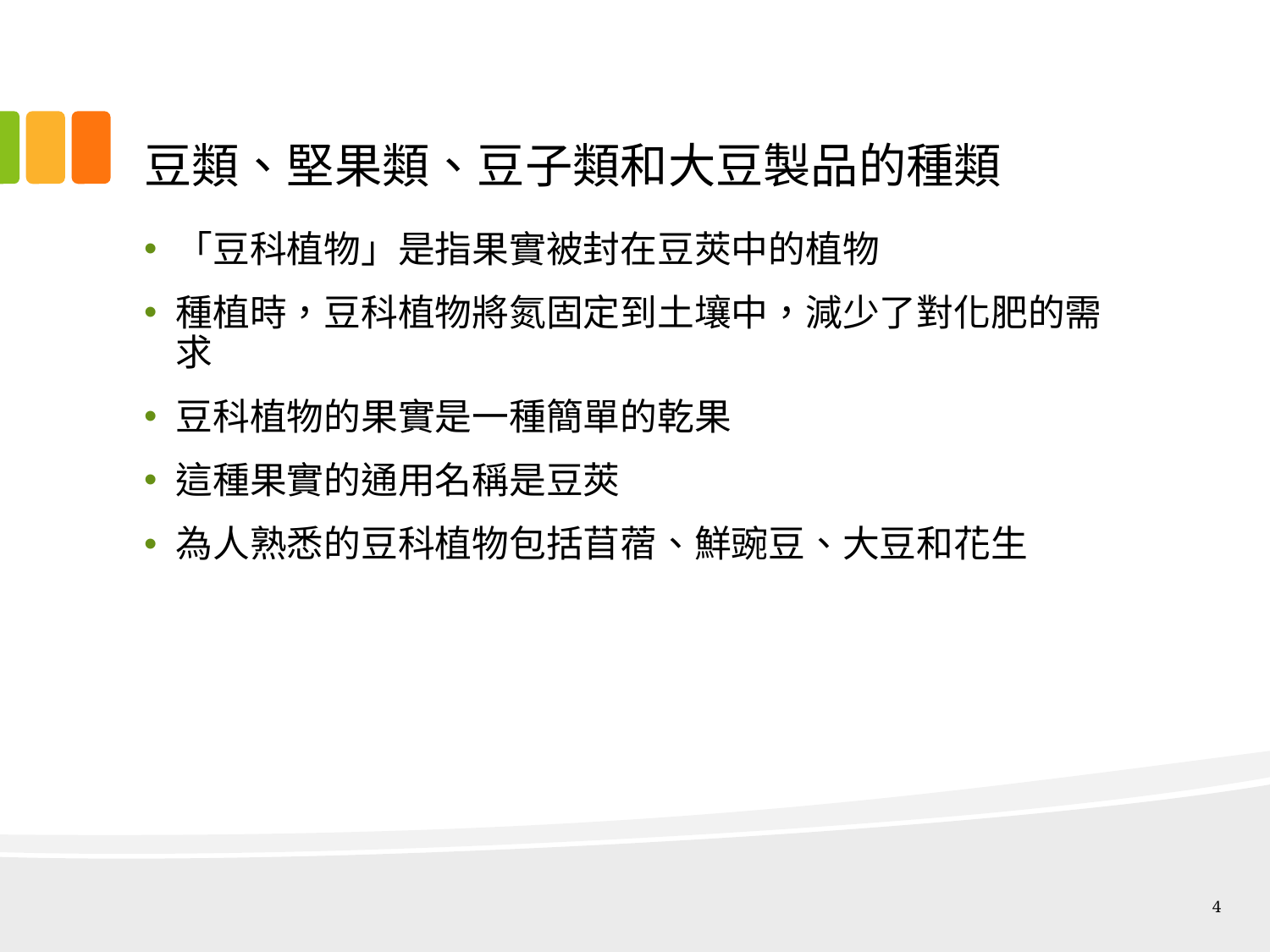

# 豆類、堅果類、豆子類和大豆製品的種類
「豆科植物」是指果實被封在豆莢中的植物
種植時，豆科植物將氮固定到土壤中，減少了對化肥的需求
豆科植物的果實是一種簡單的乾果
這種果實的通用名稱是豆莢
為人熟悉的豆科植物包括苜蓿、鮮豌豆、大豆和花生
4